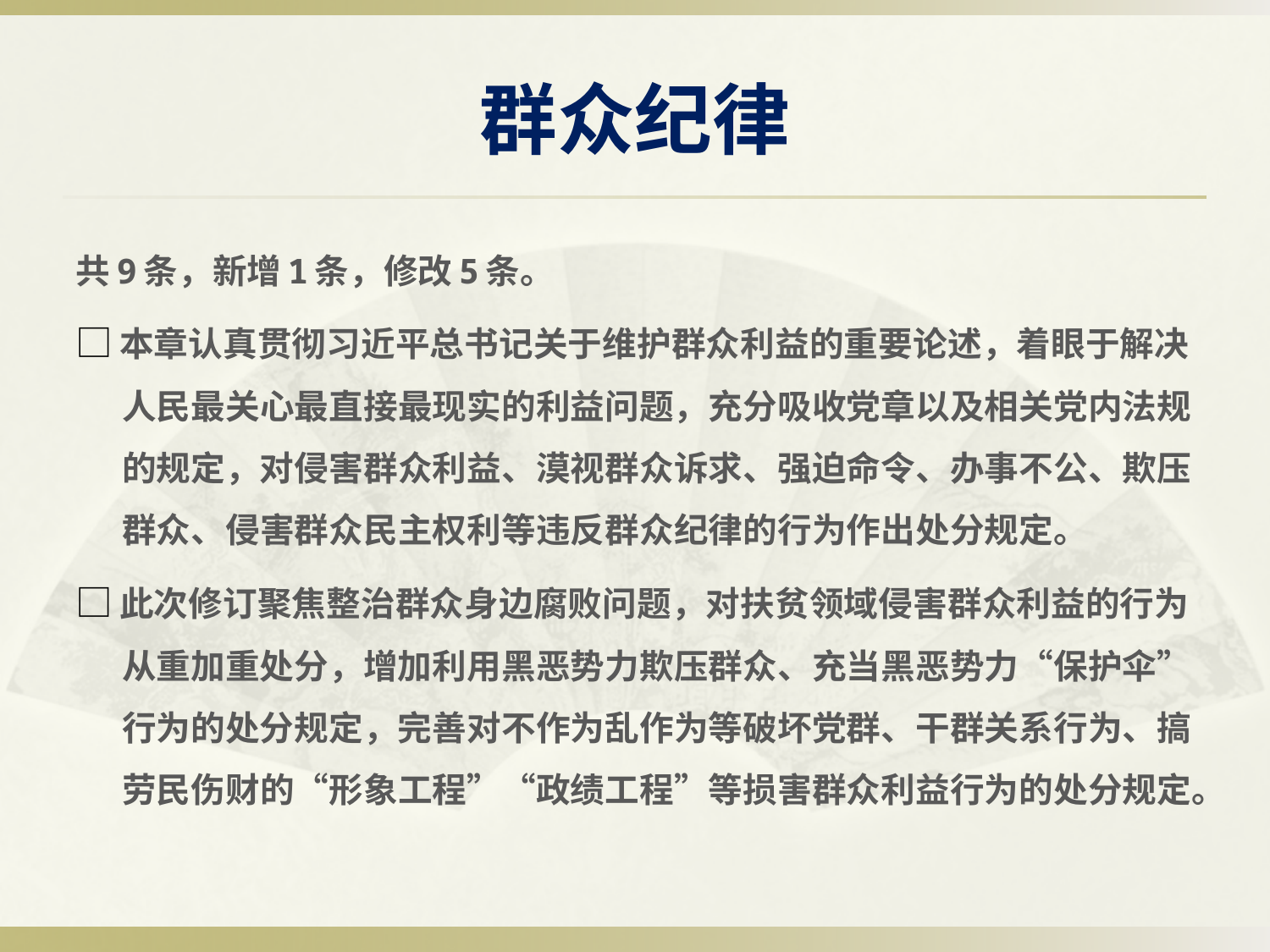

# 群众纪律
共9条，新增1条，修改5条。
□本章认真贯彻习近平总书记关于维护群众利益的重要论述，着眼于解决人民最关心最直接最现实的利益问题，充分吸收党章以及相关党内法规的规定，对侵害群众利益、漠视群众诉求、强迫命令、办事不公、欺压群众、侵害群众民主权利等违反群众纪律的行为作出处分规定。
□此次修订聚焦整治群众身边腐败问题，对扶贫领域侵害群众利益的行为从重加重处分，增加利用黑恶势力欺压群众、充当黑恶势力“保护伞”行为的处分规定，完善对不作为乱作为等破坏党群、干群关系行为、搞劳民伤财的“形象工程”“政绩工程”等损害群众利益行为的处分规定。